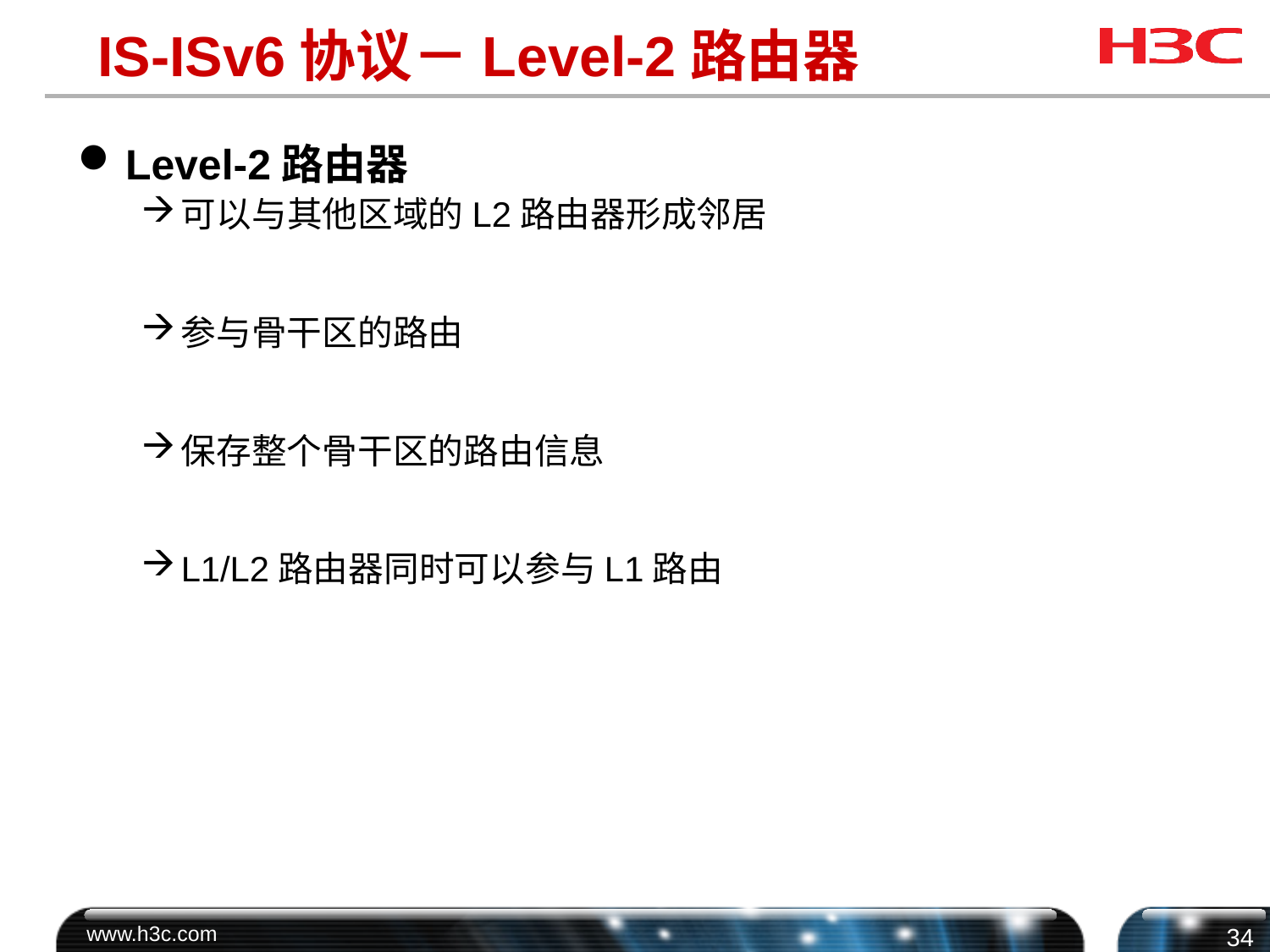

# IS-ISv6协议－Level-2路由器
Level-2路由器
可以与其他区域的L2路由器形成邻居

参与骨干区的路由

保存整个骨干区的路由信息

L1/L2路由器同时可以参与L1路由